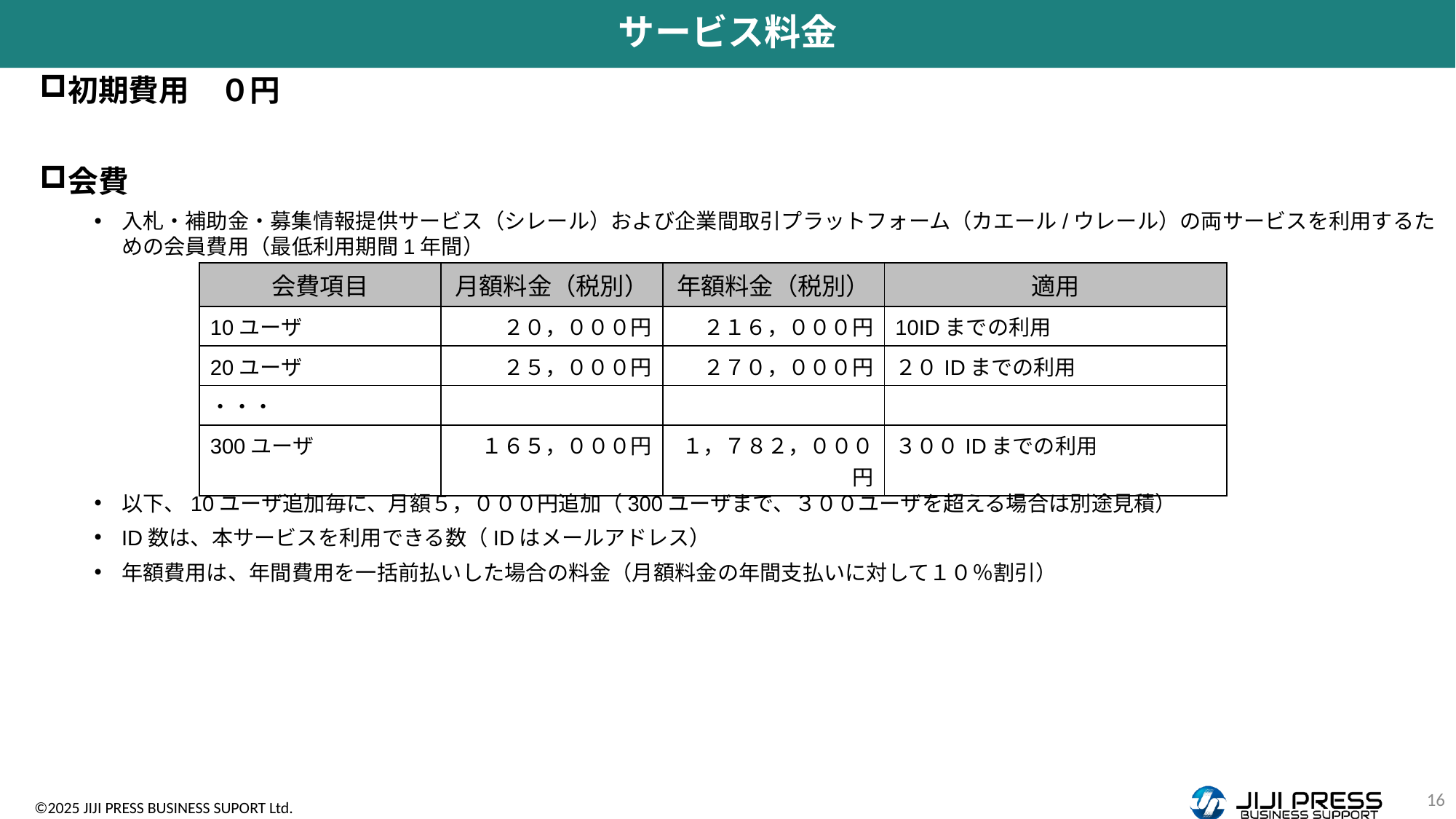

# サービス料金
初期費用　０円

会費
入札・補助金・募集情報提供サービス（シレール）および企業間取引プラットフォーム（カエール/ウレール）の両サービスを利用するための会員費用（最低利用期間1年間）

以下、10ユーザ追加毎に、月額５，０００円追加（300ユーザまで、３００ユーザを超える場合は別途見積）
ID数は、本サービスを利用できる数（IDはメールアドレス）
年額費用は、年間費用を一括前払いした場合の料金（月額料金の年間支払いに対して１０％割引）

| 会費項目 | 月額料金（税別） | 年額料金（税別） | 適用 |
| --- | --- | --- | --- |
| 10ユーザ | ２０，０００円 | ２１６，０００円 | 10IDまでの利用 |
| 20ユーザ | ２５，０００円 | ２７０，０００円 | ２０IDまでの利用 |
| ・・・ |  |  |  |
| 300ユーザ | １６５，０００円 | １，７８２，０００円 | ３００IDまでの利用 |
16